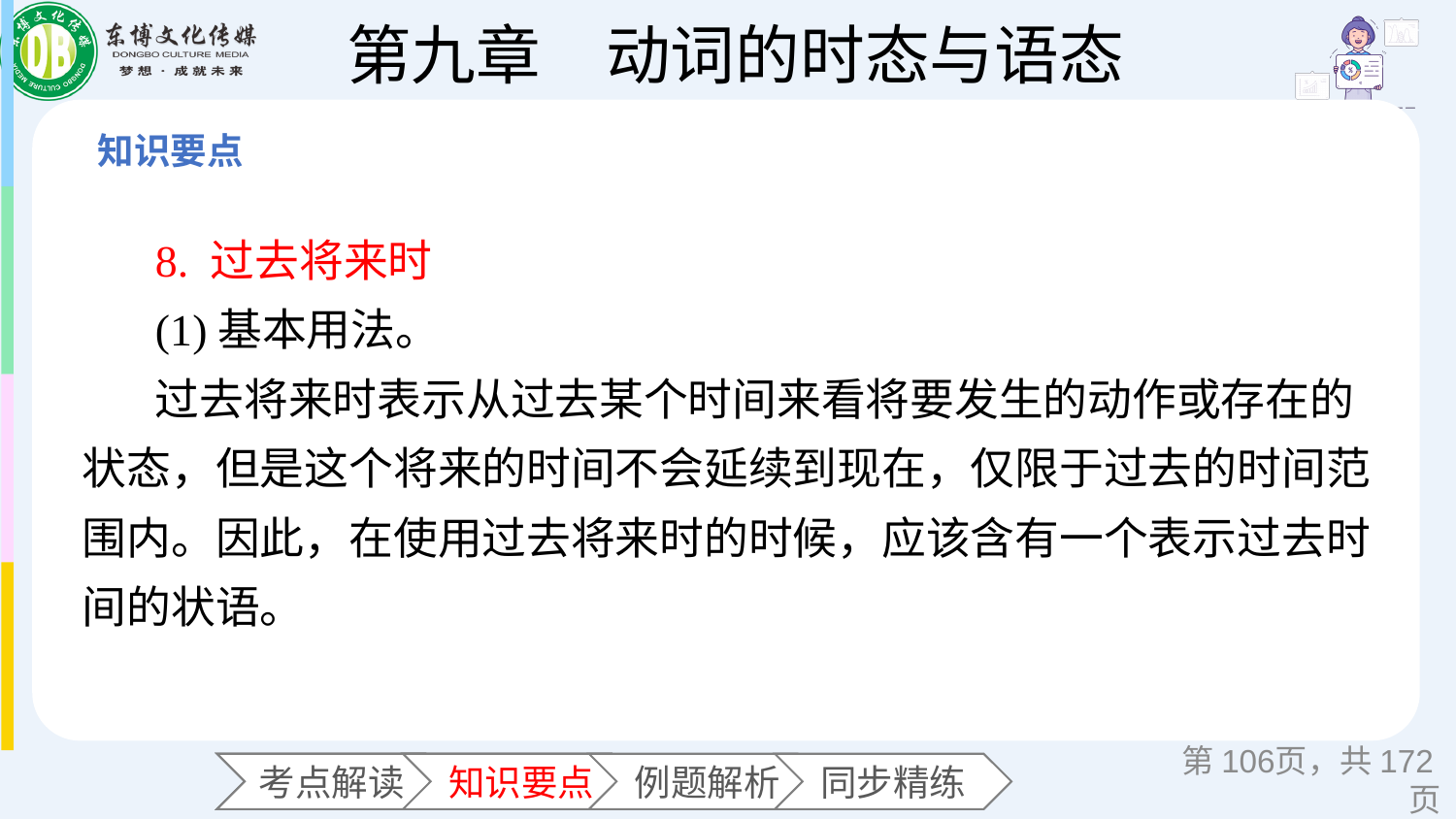

8. 过去将来时
(1)基本用法。
过去将来时表示从过去某个时间来看将要发生的动作或存在的状态，但是这个将来的时间不会延续到现在，仅限于过去的时间范围内。因此，在使用过去将来时的时候，应该含有一个表示过去时间的状语。
第106页，共172页